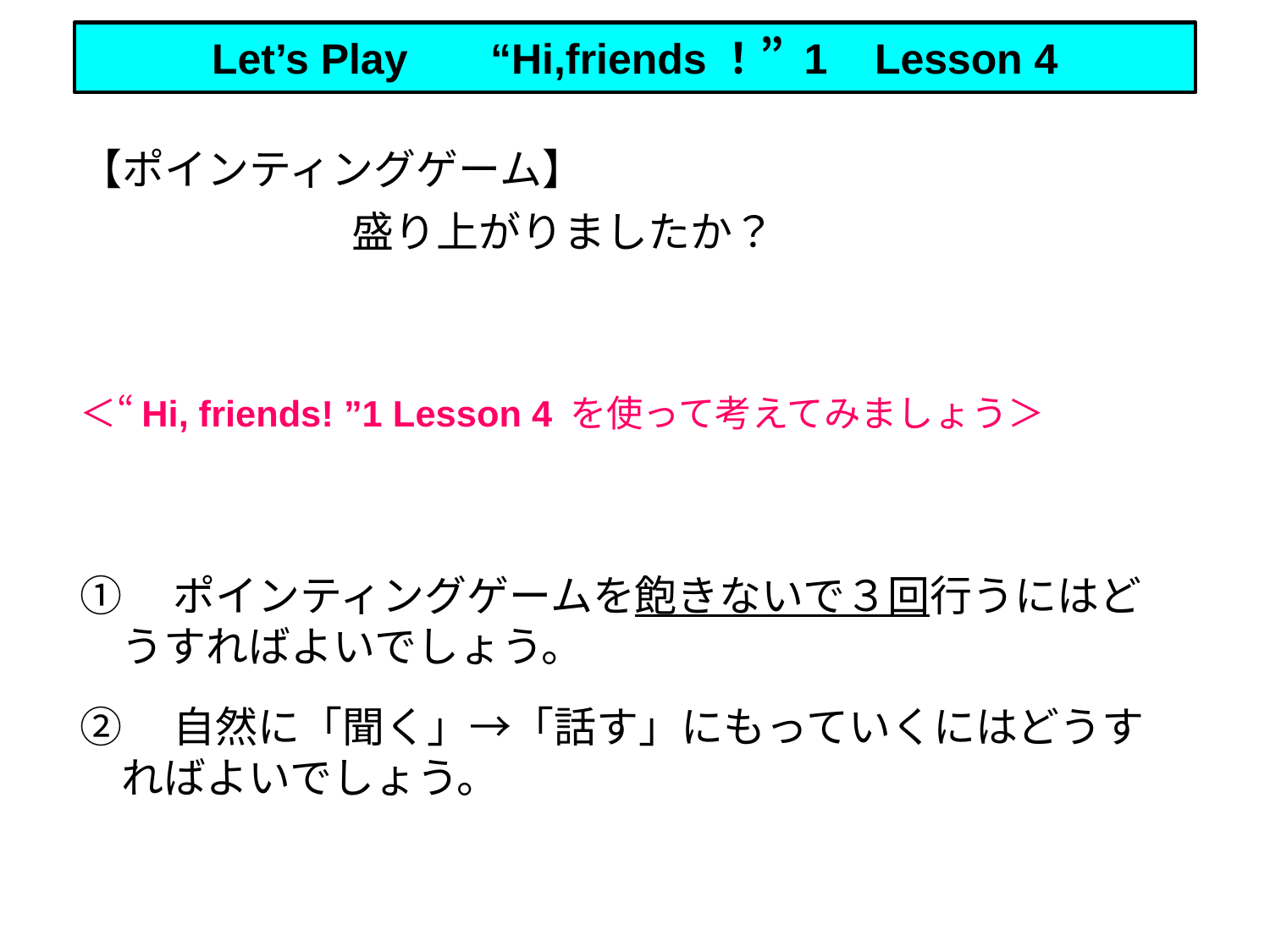

Let’s Play       “Hi,friends！” 1    Lesson 4
【ポインティングゲーム】
　　　　　　盛り上がりましたか？

＜“Hi, friends! ”1 Lesson 4 を使って考えてみましょう＞

①　ポインティングゲームを飽きないで３回行うにはどうすればよいでしょう。

②　自然に「聞く」→「話す」にもっていくにはどうすればよいでしょう。